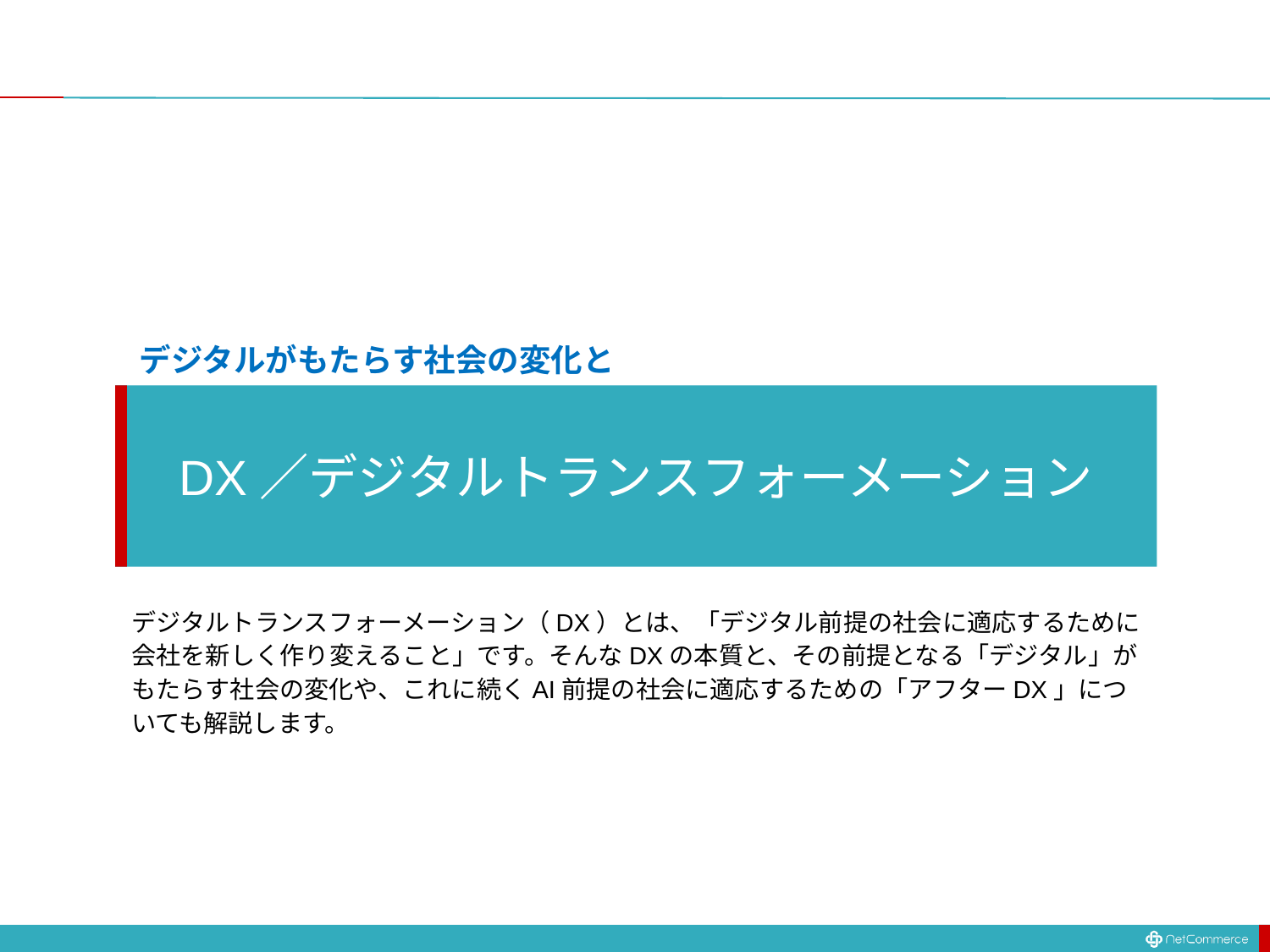

デジタルがもたらす社会の変化と

DX／デジタルトランスフォーメーション

デジタルトランスフォーメーション（DX）とは、「デジタル前提の社会に適応するために会社を新しく作り変えること」です。そんなDXの本質と、その前提となる「デジタル」がもたらす社会の変化や、これに続くAI前提の社会に適応するための「アフターDX」についても解説します。